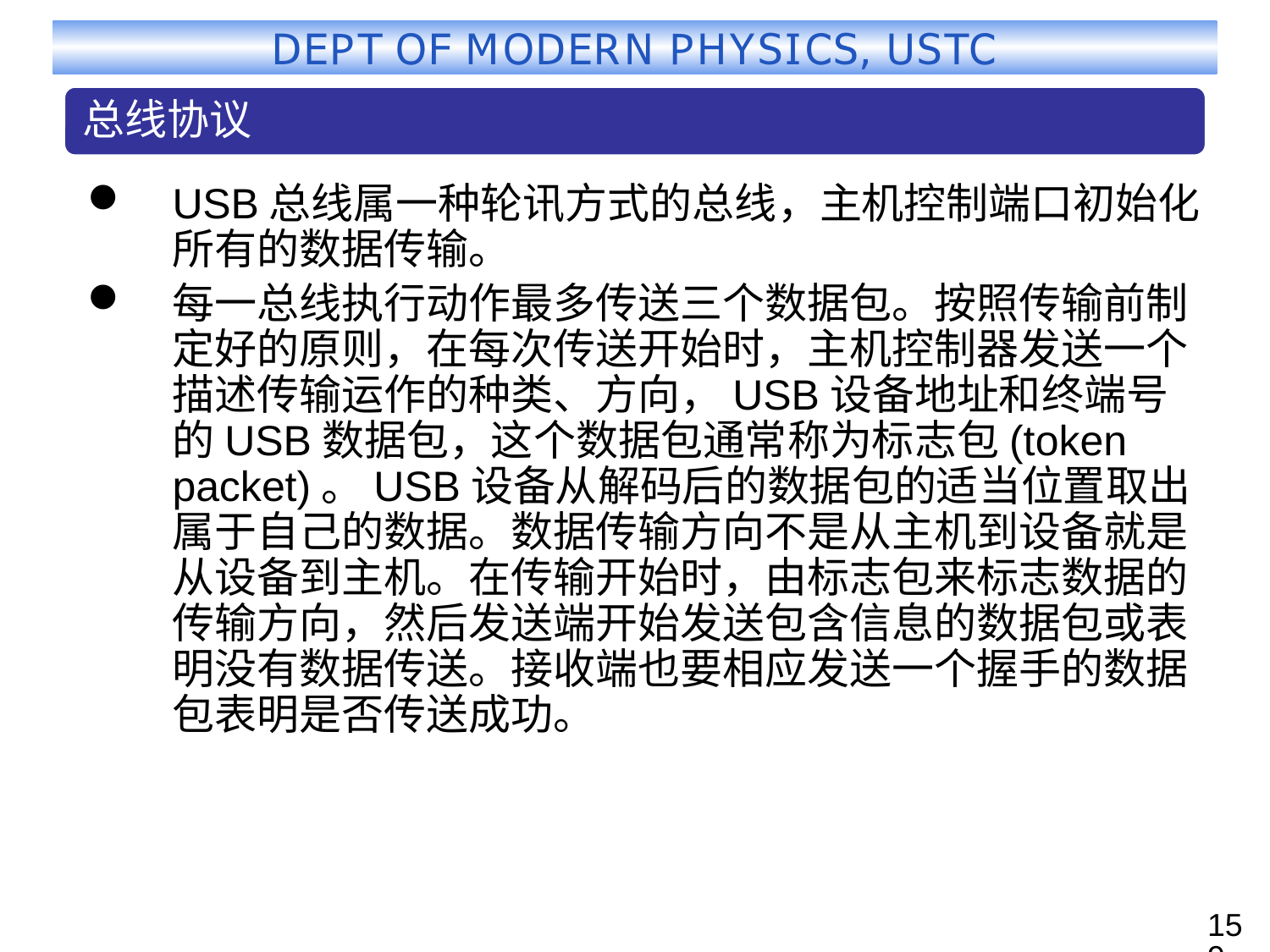

总线协议
USB总线属一种轮讯方式的总线，主机控制端口初始化所有的数据传输。
每一总线执行动作最多传送三个数据包。按照传输前制定好的原则，在每次传送开始时，主机控制器发送一个描述传输运作的种类、方向，USB设备地址和终端号的USB数据包，这个数据包通常称为标志包(token packet)。USB设备从解码后的数据包的适当位置取出属于自己的数据。数据传输方向不是从主机到设备就是从设备到主机。在传输开始时，由标志包来标志数据的传输方向，然后发送端开始发送包含信息的数据包或表明没有数据传送。接收端也要相应发送一个握手的数据包表明是否传送成功。
159